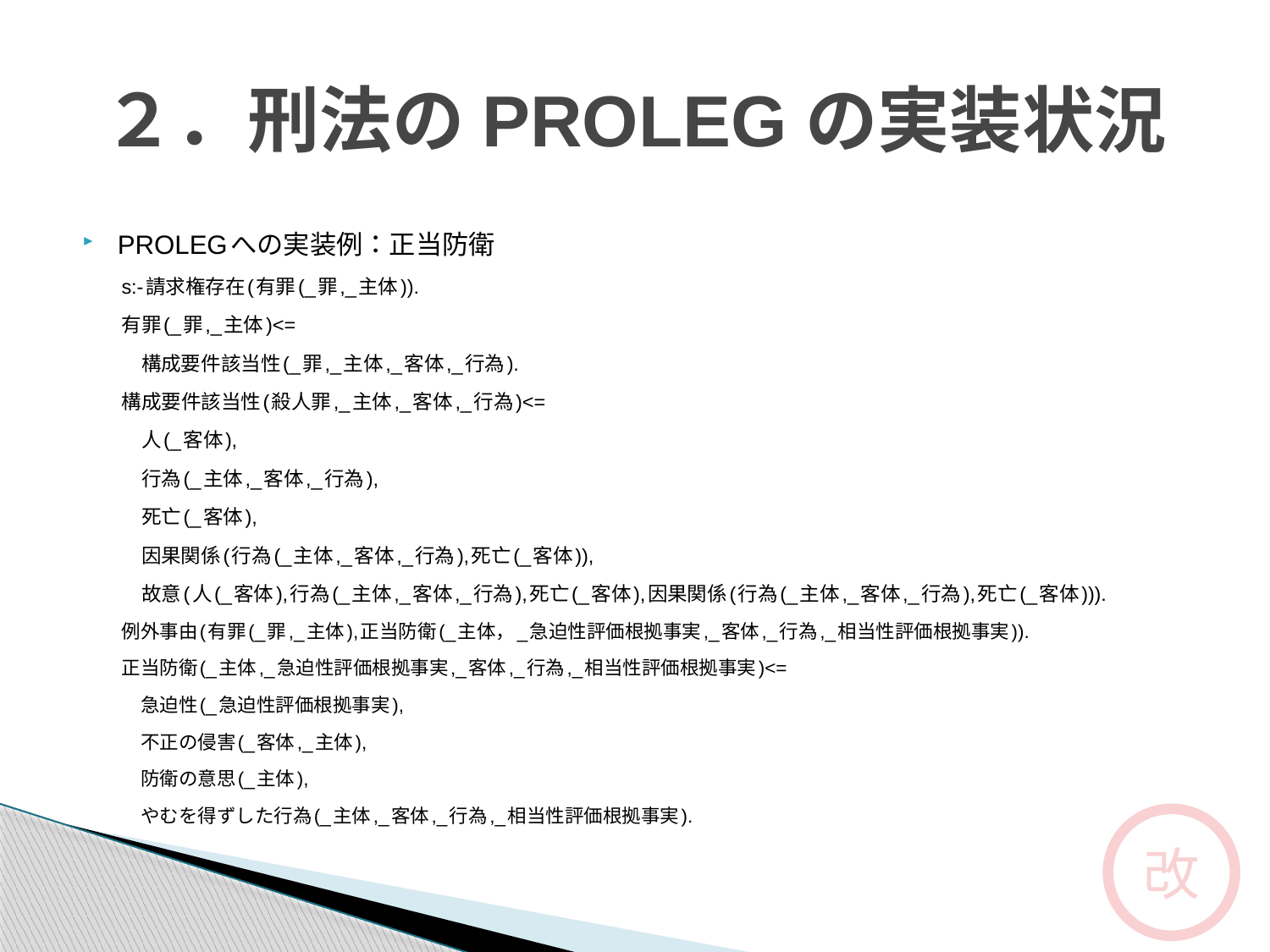

# ２．刑法のPROLEGの実装状況
PROLEGへの実装例：正当防衛
s:-請求権存在(有罪(_罪,_主体)).
有罪(_罪,_主体)<=
    構成要件該当性(_罪,_主体,_客体,_行為).
構成要件該当性(殺人罪,_主体,_客体,_行為)<=
    人(_客体),
    行為(_主体,_客体,_行為),
    死亡(_客体),
    因果関係(行為(_主体,_客体,_行為),死亡(_客体)),
    故意(人(_客体),行為(_主体,_客体,_行為),死亡(_客体),因果関係(行為(_主体,_客体,_行為),死亡(_客体))).
例外事由(有罪(_罪,_主体),正当防衛(_主体，_急迫性評価根拠事実,_客体,_行為,_相当性評価根拠事実)).
正当防衛(_主体,_急迫性評価根拠事実,_客体,_行為,_相当性評価根拠事実)<=
    急迫性(_急迫性評価根拠事実),
    不正の侵害(_客体,_主体),
    防衛の意思(_主体),
    やむを得ずした行為(_主体,_客体,_行為,_相当性評価根拠事実).
改